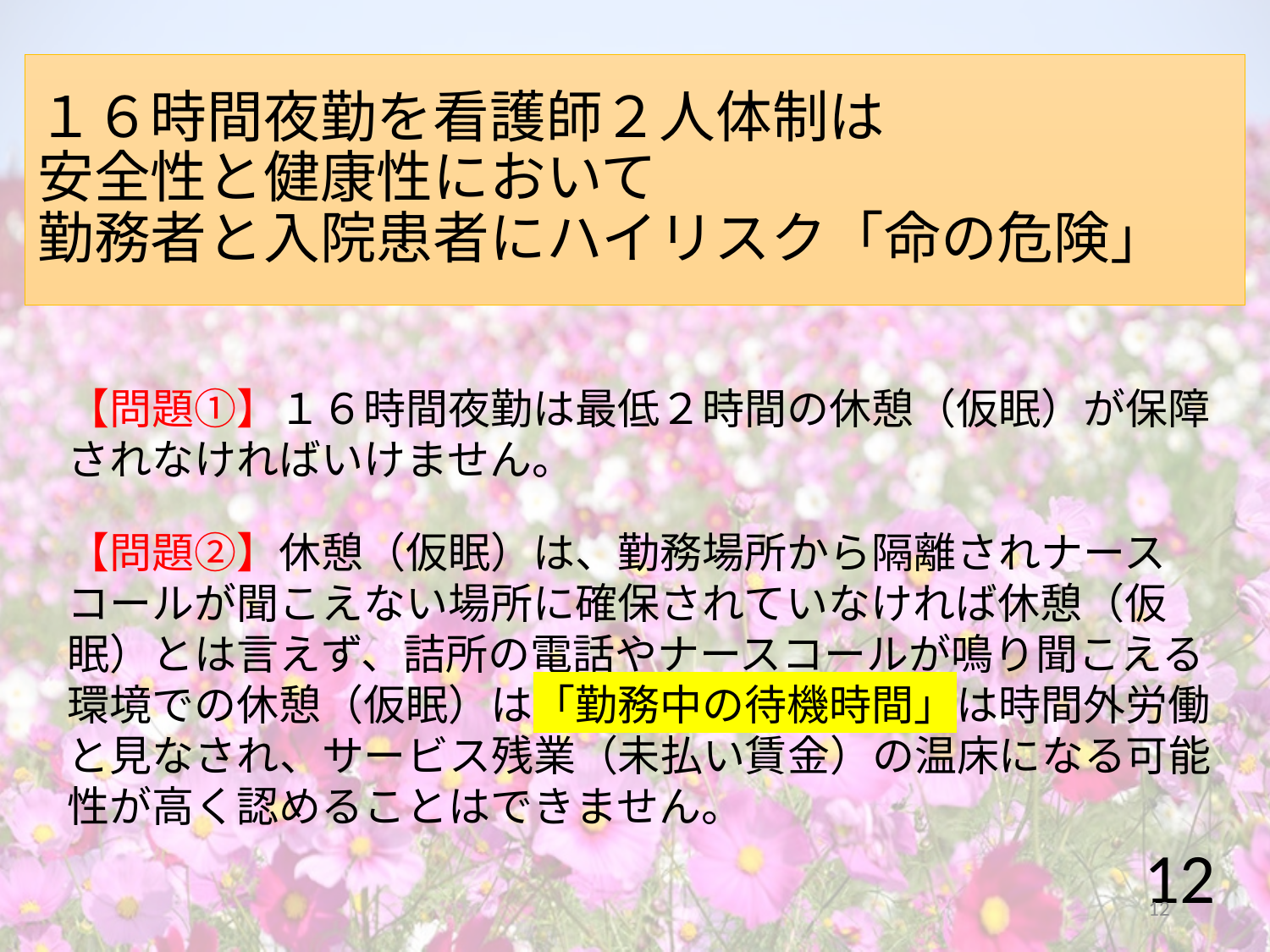

# １６時間夜勤を看護師２人体制は 安全性と健康性において 勤務者と入院患者にハイリスク「命の危険」
【問題①】１６時間夜勤は最低２時間の休憩（仮眠）が保障されなければいけません。

【問題②】休憩（仮眠）は、勤務場所から隔離されナースコールが聞こえない場所に確保されていなければ休憩（仮眠）とは言えず、詰所の電話やナースコールが鳴り聞こえる環境での休憩（仮眠）は「勤務中の待機時間」は時間外労働と見なされ、サービス残業（未払い賃金）の温床になる可能性が高く認めることはできません。
12
12